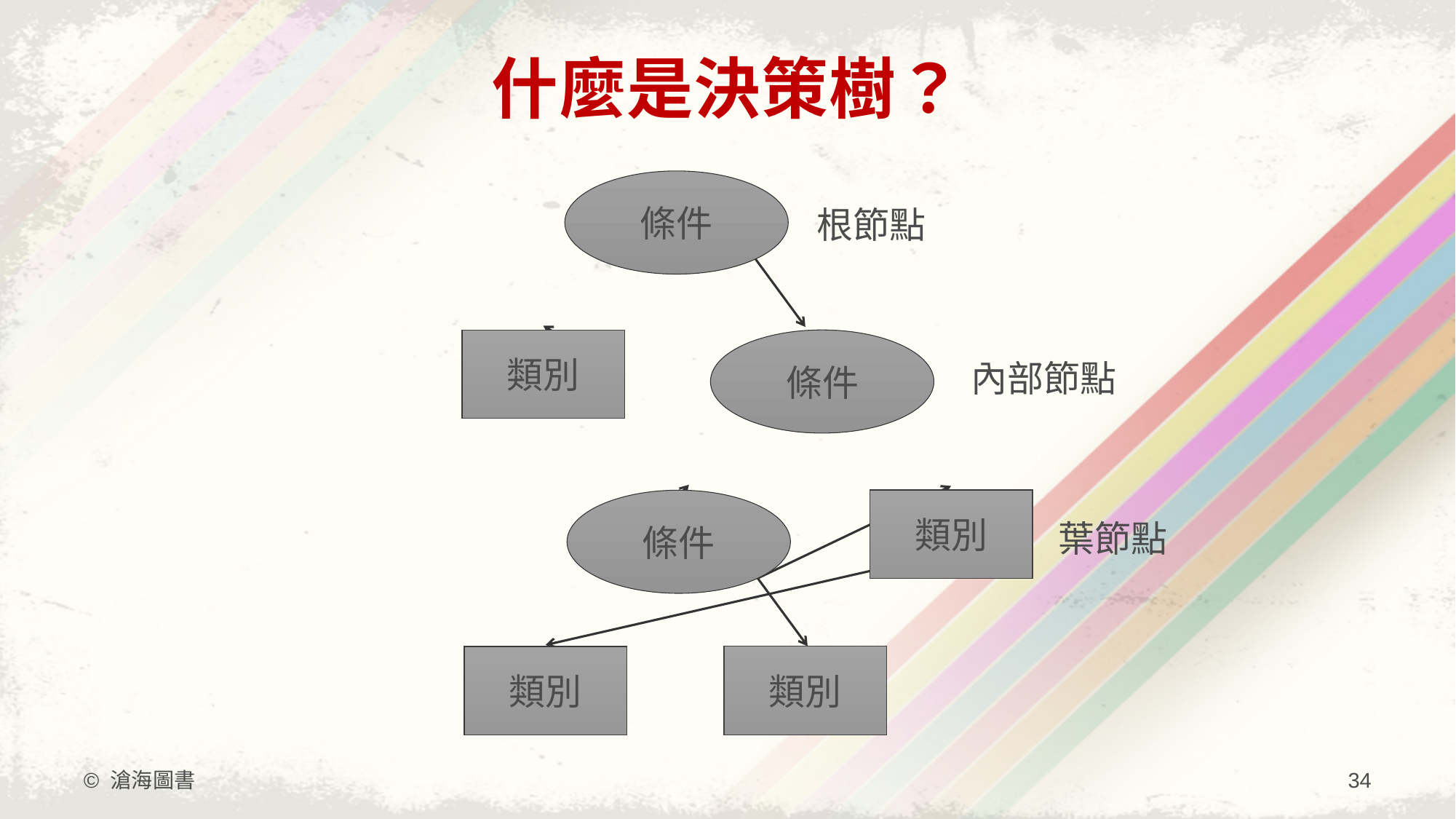

# 什麼是決策樹？
條件
根節點
類別
條件
內部節點
類別
條件
葉節點
類別
類別
© 滄海圖書

34